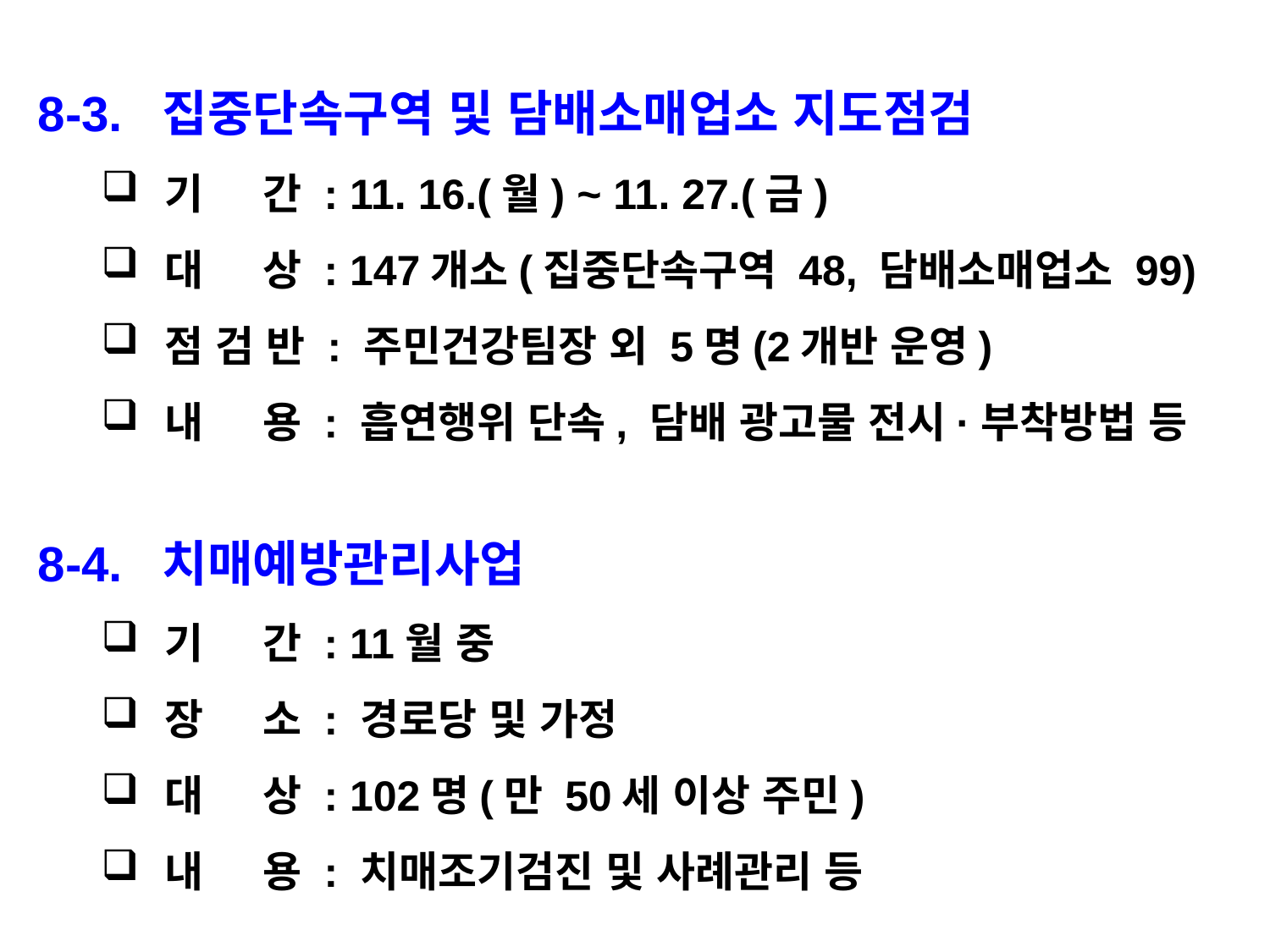

8-3.  집중단속구역 및 담배소매업소 지도점검
기     간 : 11. 16.(월) ~ 11. 27.(금)
대     상 : 147개소(집중단속구역 48, 담배소매업소 99)
점 검 반 : 주민건강팀장 외 5명(2개반 운영)
내     용 : 흡연행위 단속, 담배 광고물 전시·부착방법 등

8-4.  치매예방관리사업
기     간 : 11월 중
장     소 : 경로당 및 가정
대     상 : 102명(만 50세 이상 주민)
내     용 : 치매조기검진 및 사례관리 등